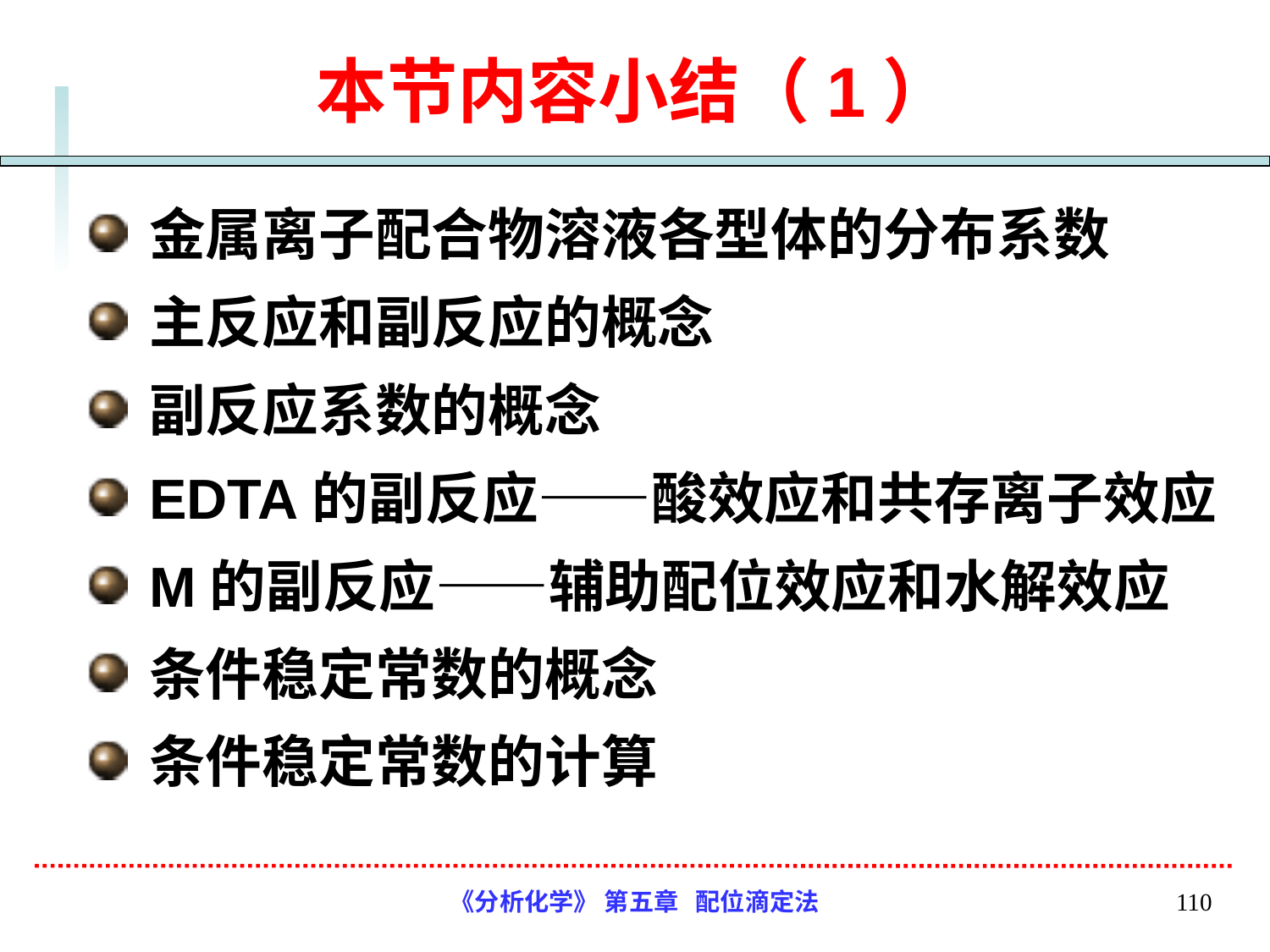

# 本节内容小结（1）
金属离子配合物溶液各型体的分布系数
主反应和副反应的概念
副反应系数的概念
EDTA的副反应——酸效应和共存离子效应
M的副反应——辅助配位效应和水解效应
条件稳定常数的概念
条件稳定常数的计算
《分析化学》 第五章   配位滴定法
110